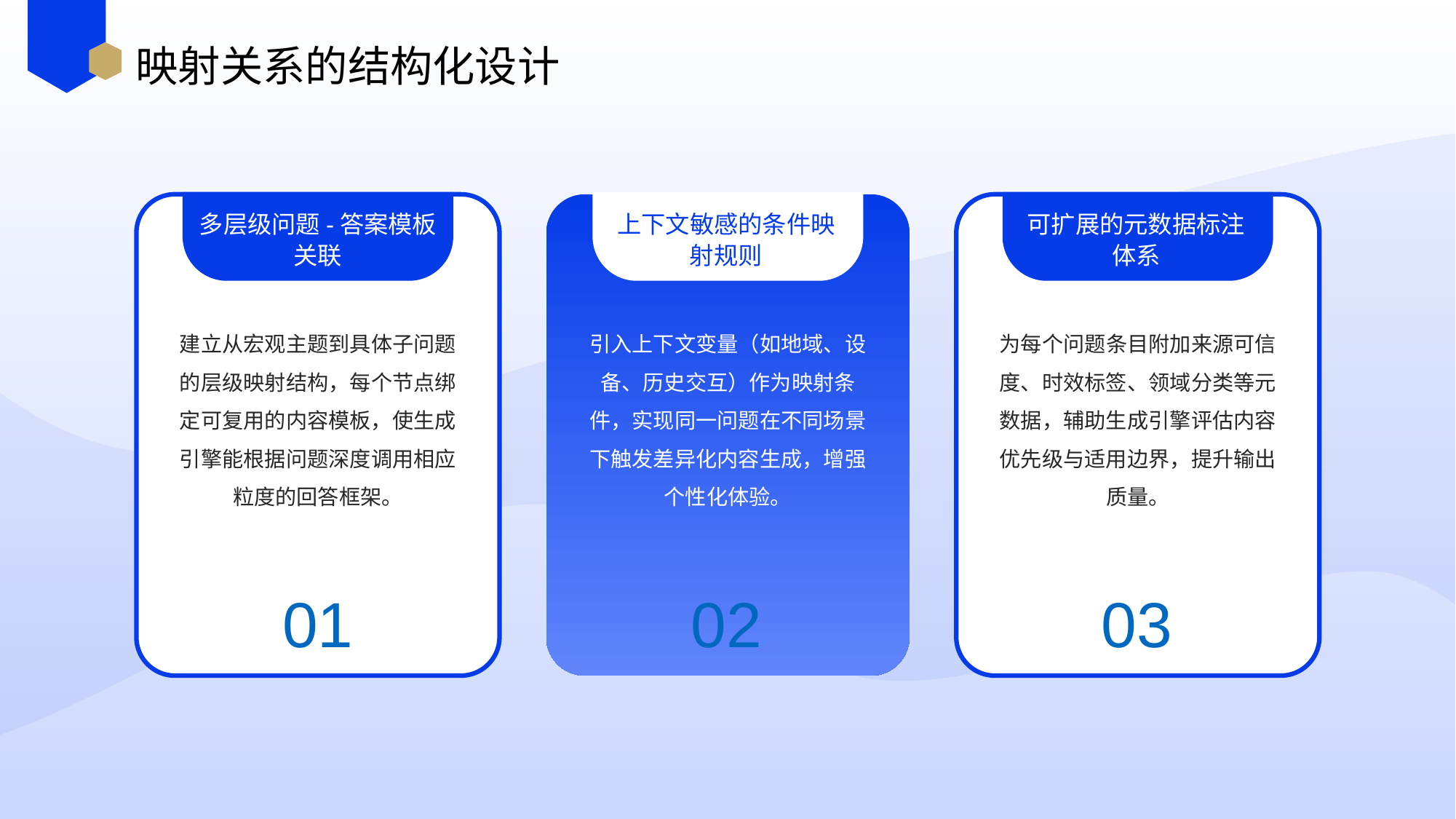

映射关系的结构化设计

多层级问题-答案模板关联
上下文敏感的条件映射规则
可扩展的元数据标注体系
建立从宏观主题到具体子问题的层级映射结构，每个节点绑定可复用的内容模板，使生成引擎能根据问题深度调用相应粒度的回答框架。
引入上下文变量（如地域、设备、历史交互）作为映射条件，实现同一问题在不同场景下触发差异化内容生成，增强个性化体验。
为每个问题条目附加来源可信度、时效标签、领域分类等元数据，辅助生成引擎评估内容优先级与适用边界，提升输出质量。
01
02
03